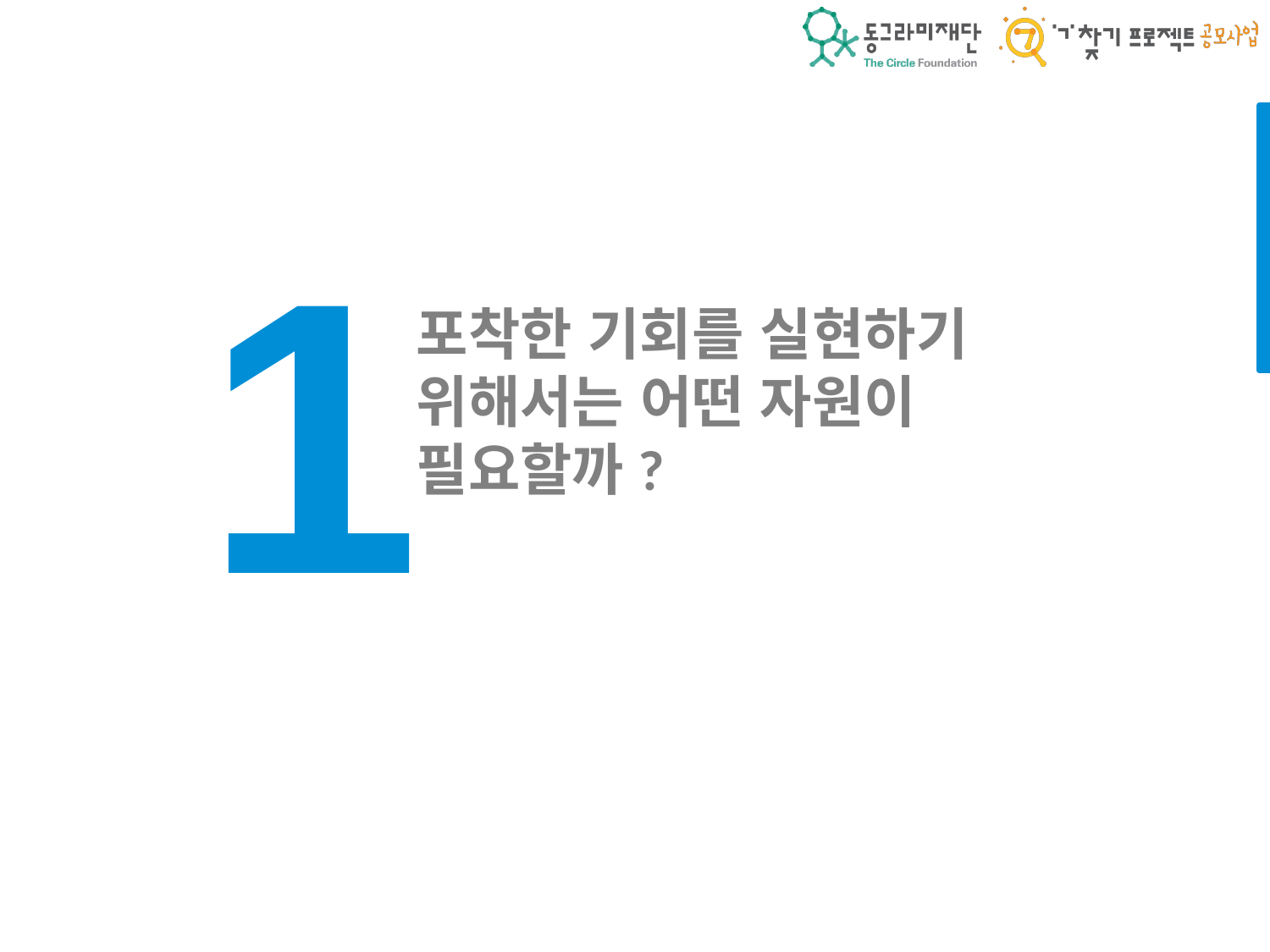

1
포착한 기회를 실현하기 위해서는 어떤 자원이 필요할까?